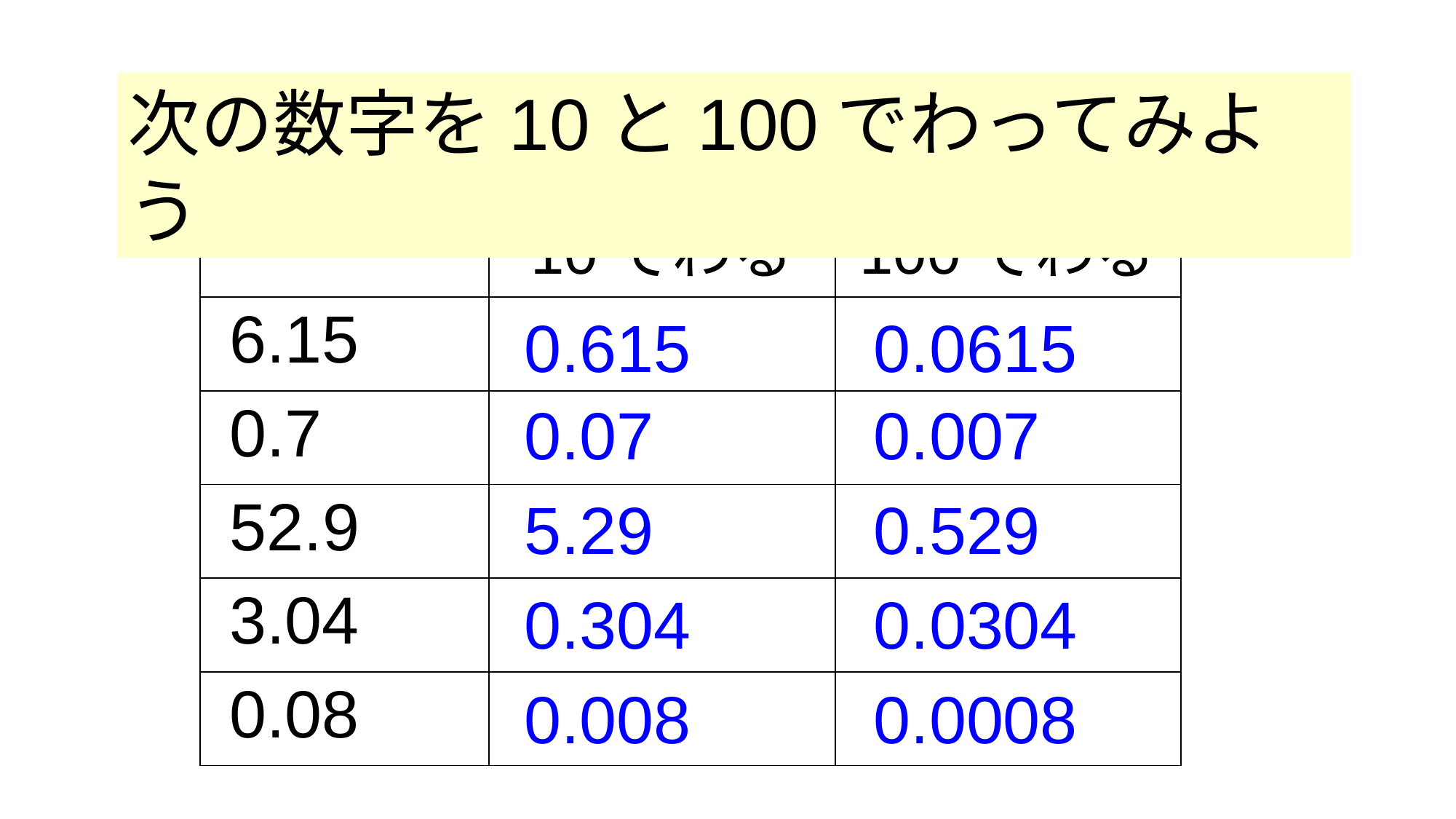

次の数字を10と100でわってみよう
|  | 10でわる | 100でわる |
| --- | --- | --- |
| 6.15 |  |  |
| 0.7 |  |  |
| 52.9 |  |  |
| 3.04 |  |  |
| 0.08 |  |  |
0.615
0.0615
0.07
0.007
5.29
0.529
0.304
0.0304
0.008
0.0008